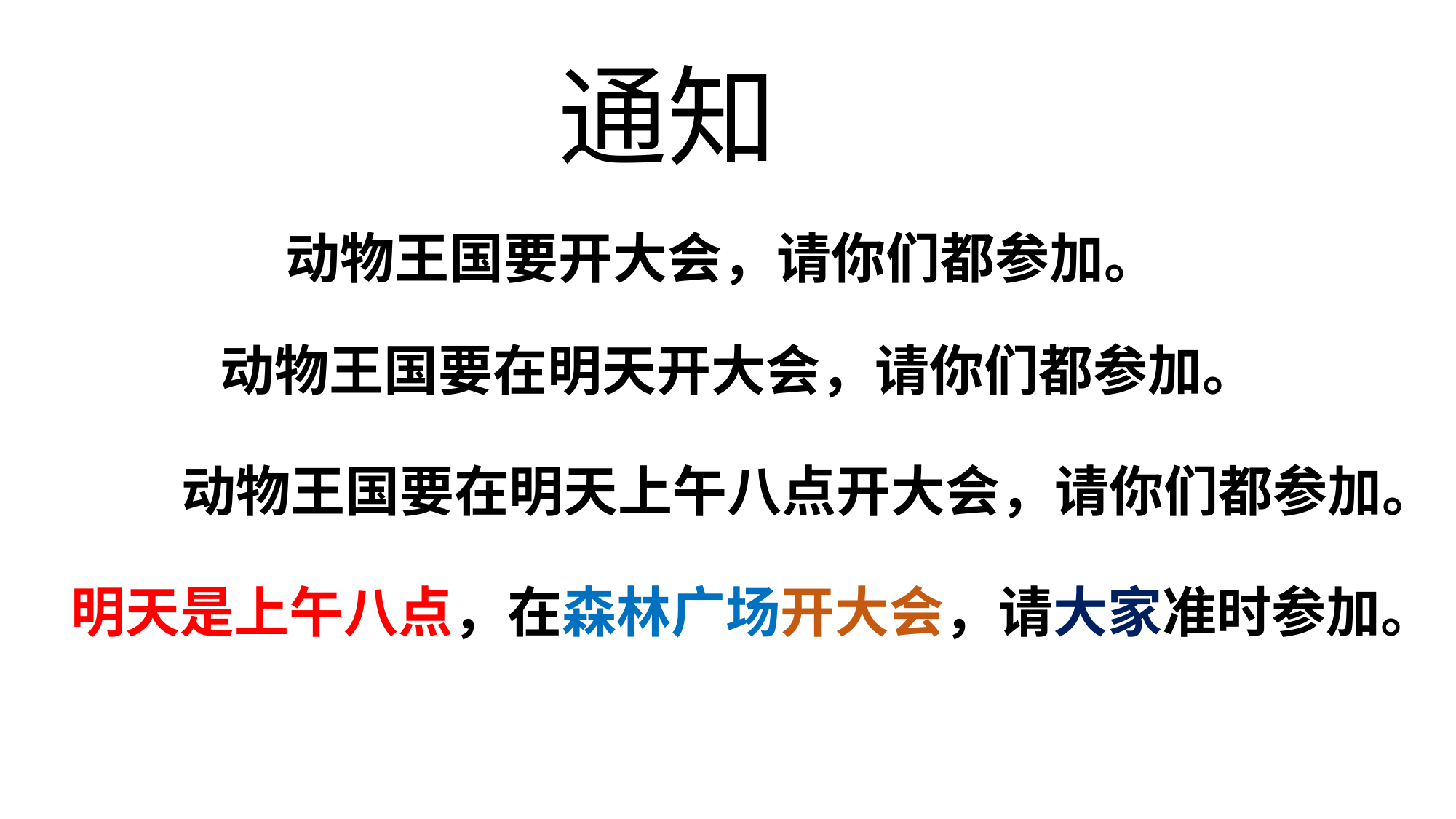

# 通知
动物王国要开大会，请你们都参加。
动物王国要在明天开大会，请你们都参加。
动物王国要在明天上午八点开大会，请你们都参加。
明天是上午八点，在森林广场开大会，请大家准时参加。